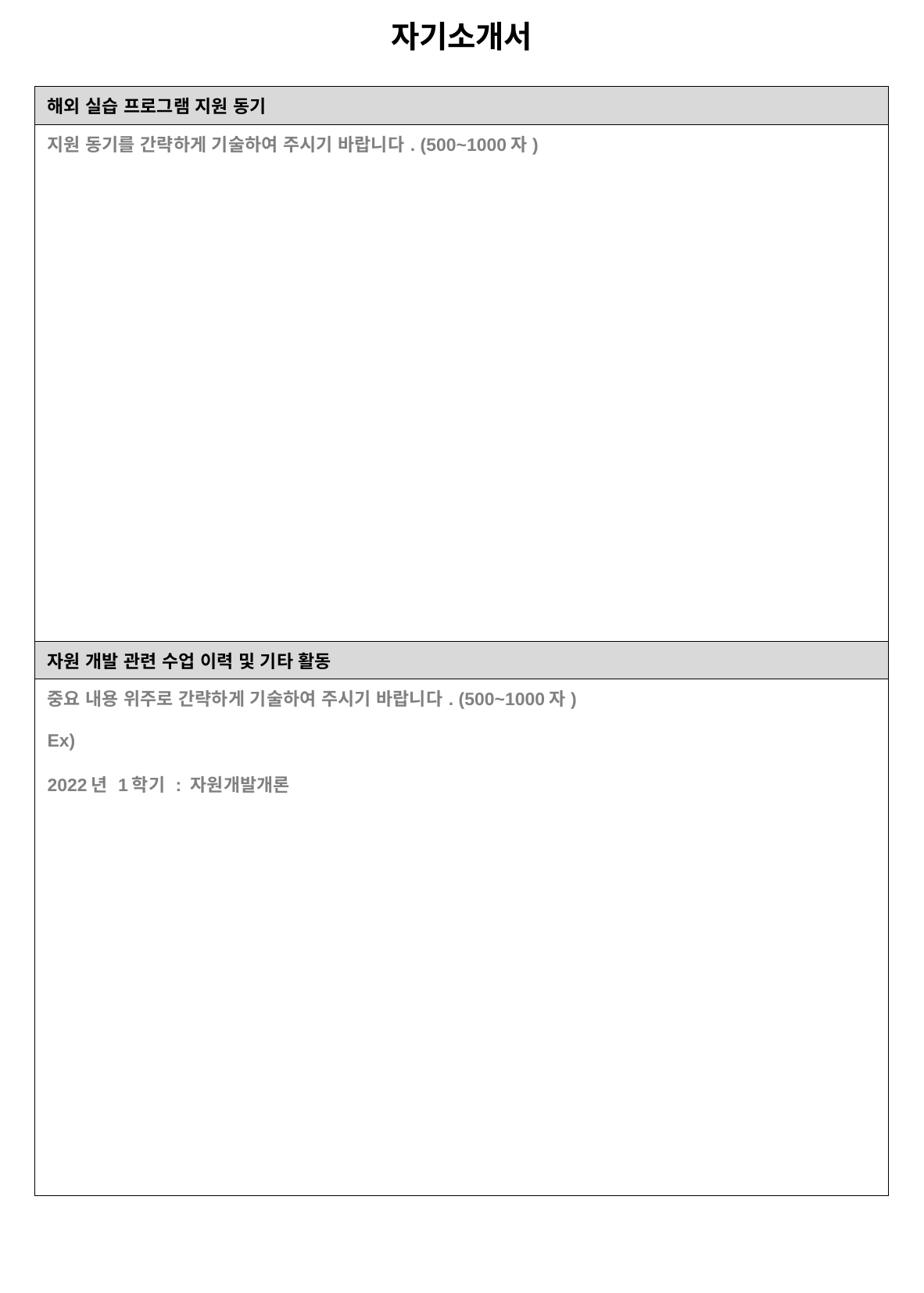

자기소개서
| 해외 실습 프로그램 지원 동기 |
| --- |
| 지원 동기를 간략하게 기술하여 주시기 바랍니다. (500~1000자) |
| 자원 개발 관련 수업 이력 및 기타 활동 |
| 중요 내용 위주로 간략하게 기술하여 주시기 바랍니다. (500~1000자) Ex) 2022년 1학기 : 자원개발개론 |